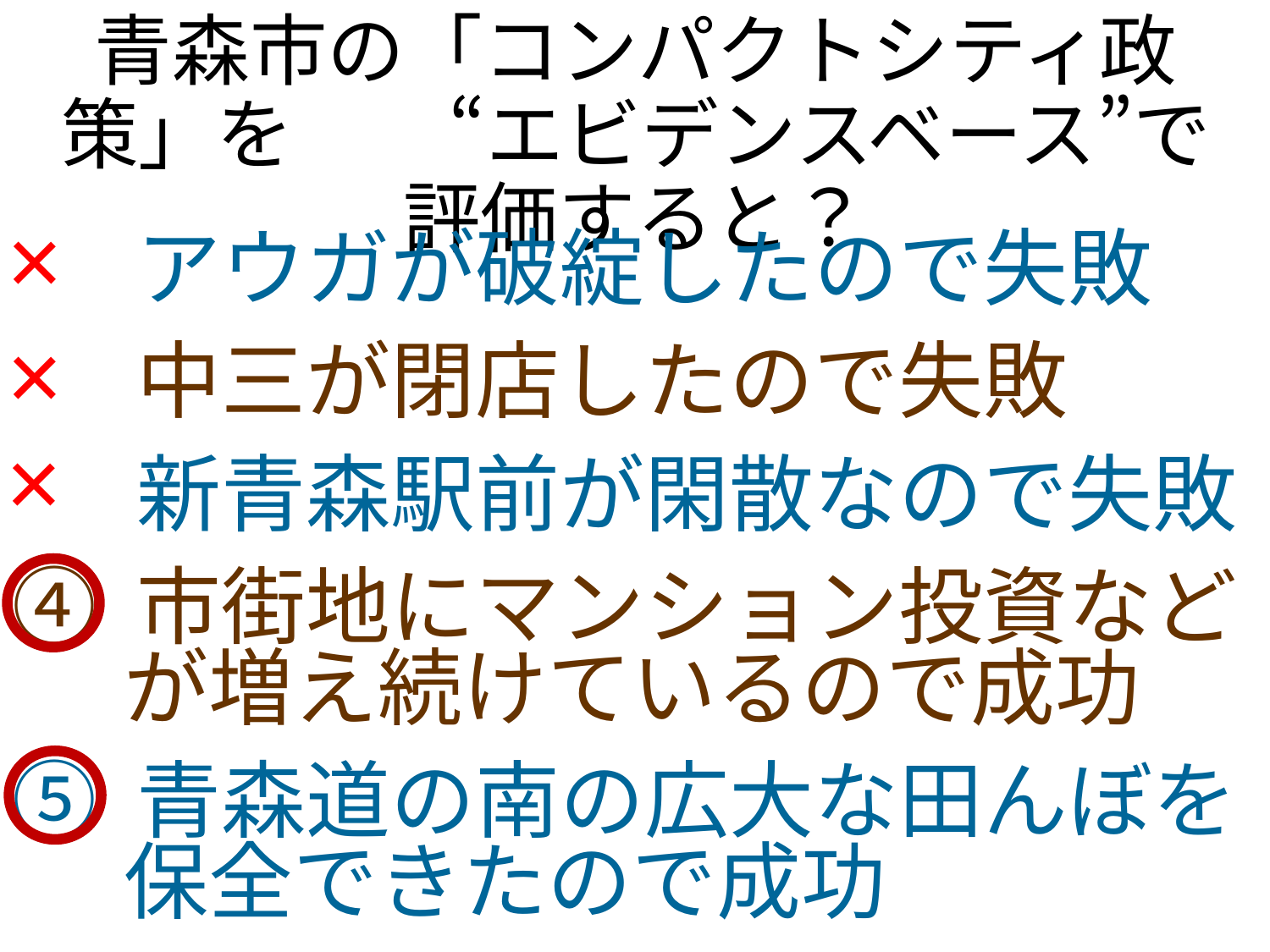

青森市の「コンパクトシティ政策」を　　“エビデンスベース”で評価すると？
×
① アウガが破綻したので失敗
② 中三が閉店したので失敗
③ 新青森駅前が閑散なので失敗
④ 市街地にマンション投資などが増え続けているので成功
⑤ 青森道の南の広大な田んぼを保全できたので成功
×
×